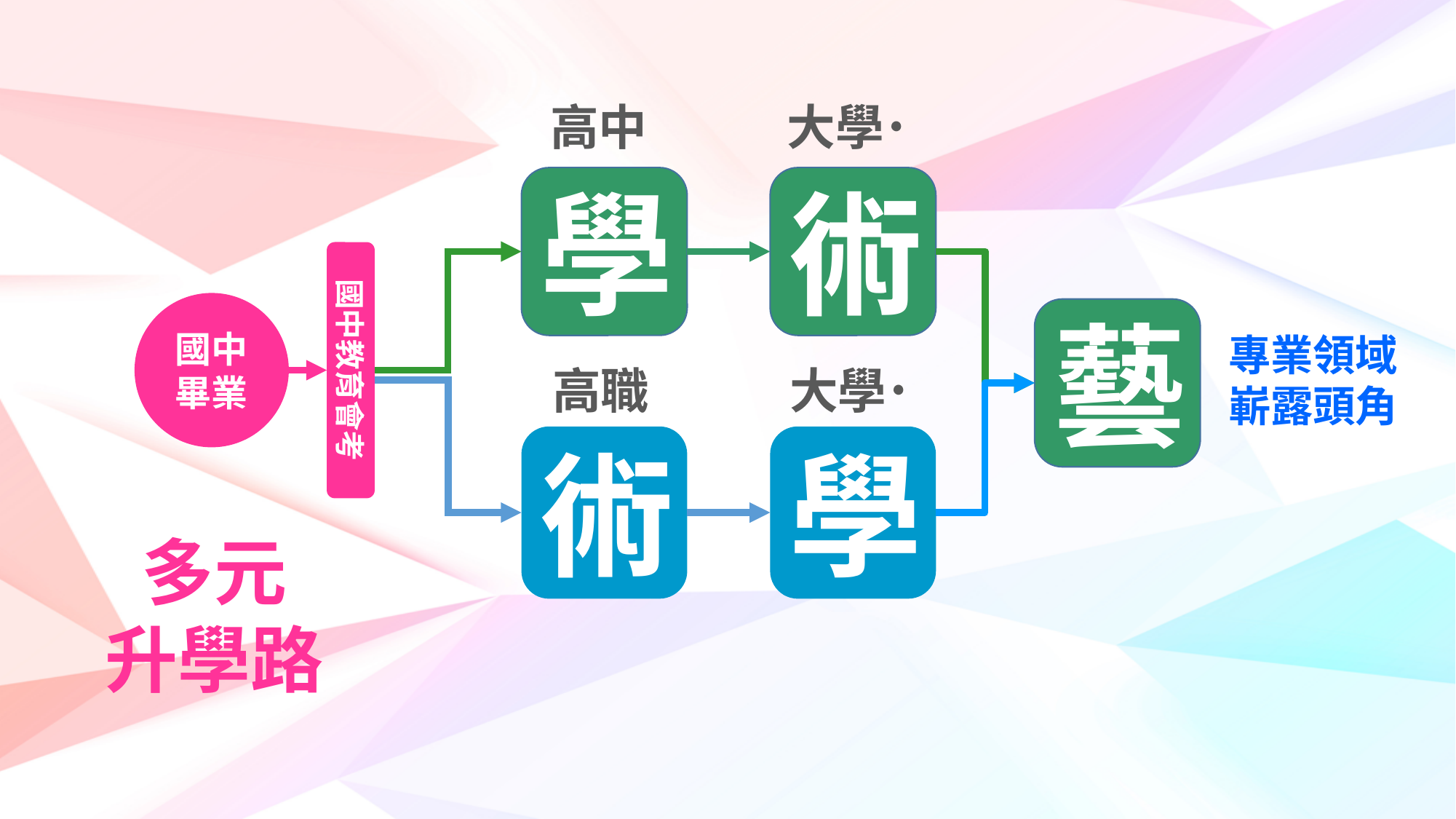

高中
大學˙
術
學
國中教育會考
國中畢業
藝
專業領域
嶄露頭角
高職
大學˙
學
術
多元
升學路